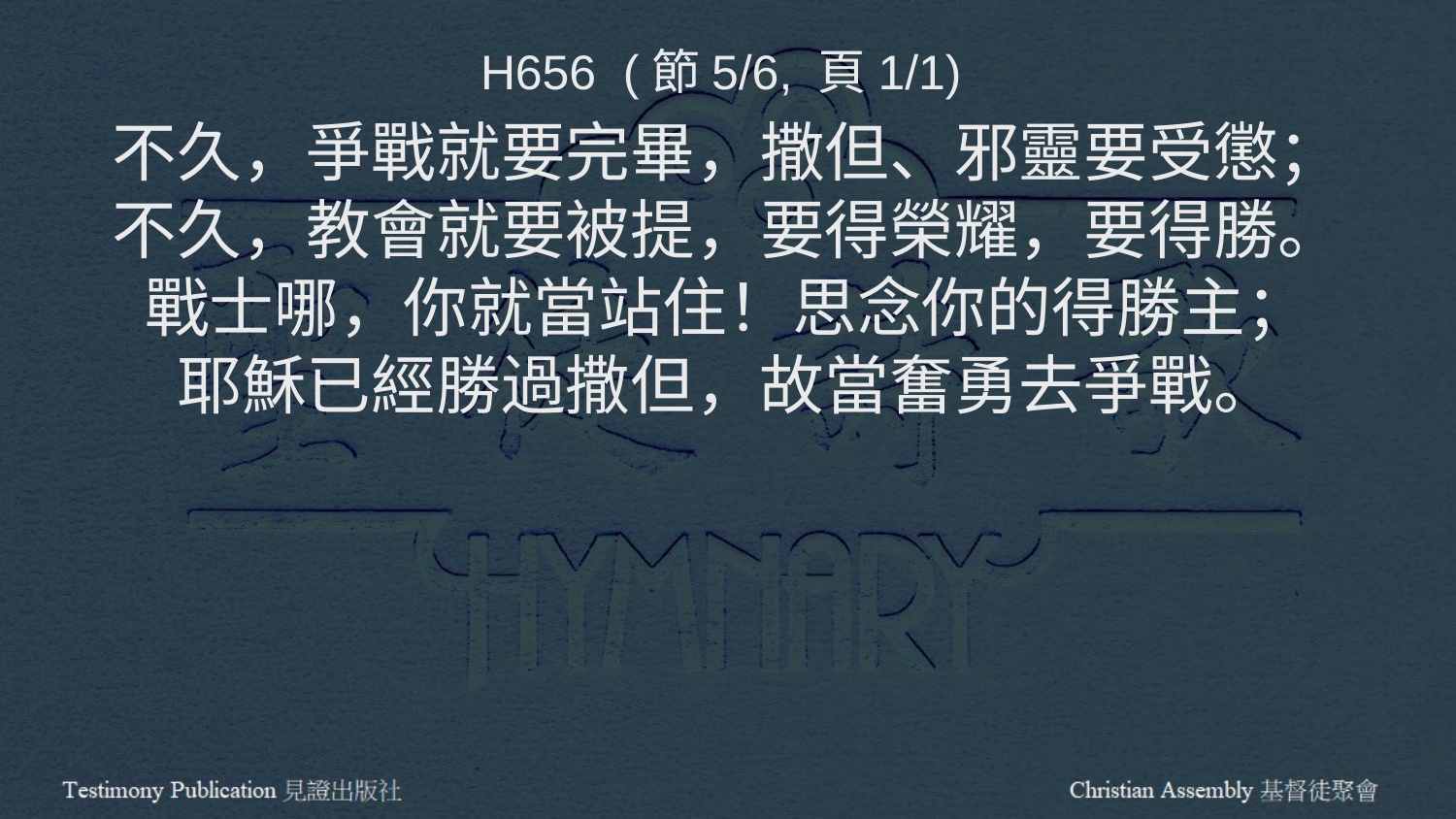

H656  (節5/6, 頁1/1)
不久，爭戰就要完畢，撒但、邪靈要受懲；
不久，教會就要被提，要得榮耀，要得勝。
戰士哪，你就當站住！思念你的得勝主；
耶穌已經勝過撒但，故當奮勇去爭戰。